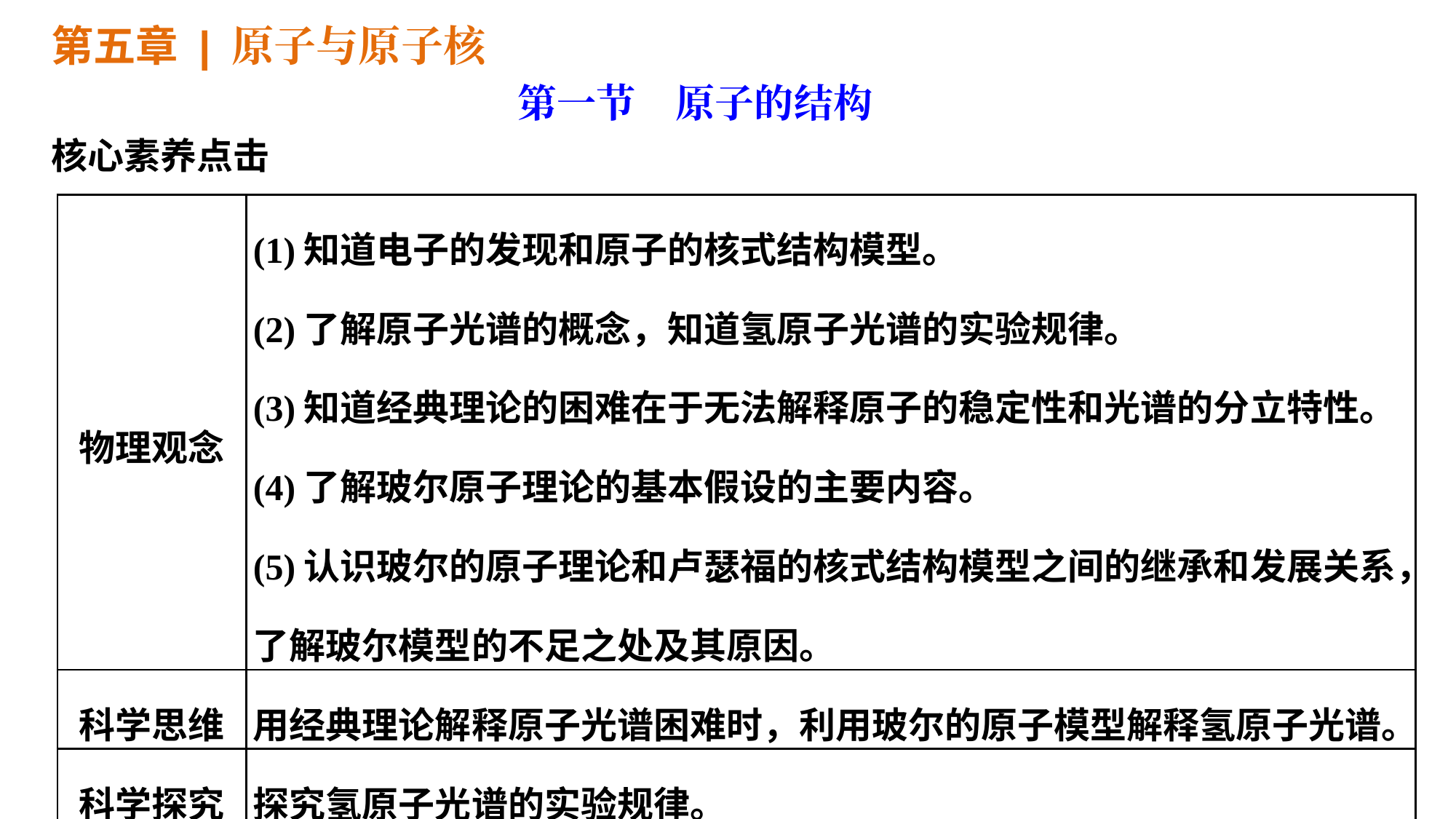

第五章 | 原子与原子核
第一节　原子的结构
核心素养点击
| 物理观念 | (1)知道电子的发现和原子的核式结构模型。 (2)了解原子光谱的概念，知道氢原子光谱的实验规律。 (3)知道经典理论的困难在于无法解释原子的稳定性和光谱的分立特性。 (4)了解玻尔原子理论的基本假设的主要内容。 (5)认识玻尔的原子理论和卢瑟福的核式结构模型之间的继承和发展关系，了解玻尔模型的不足之处及其原因。 |
| --- | --- |
| 科学思维 | 用经典理论解释原子光谱困难时，利用玻尔的原子模型解释氢原子光谱。 |
| 科学探究 | 探究氢原子光谱的实验规律。 |